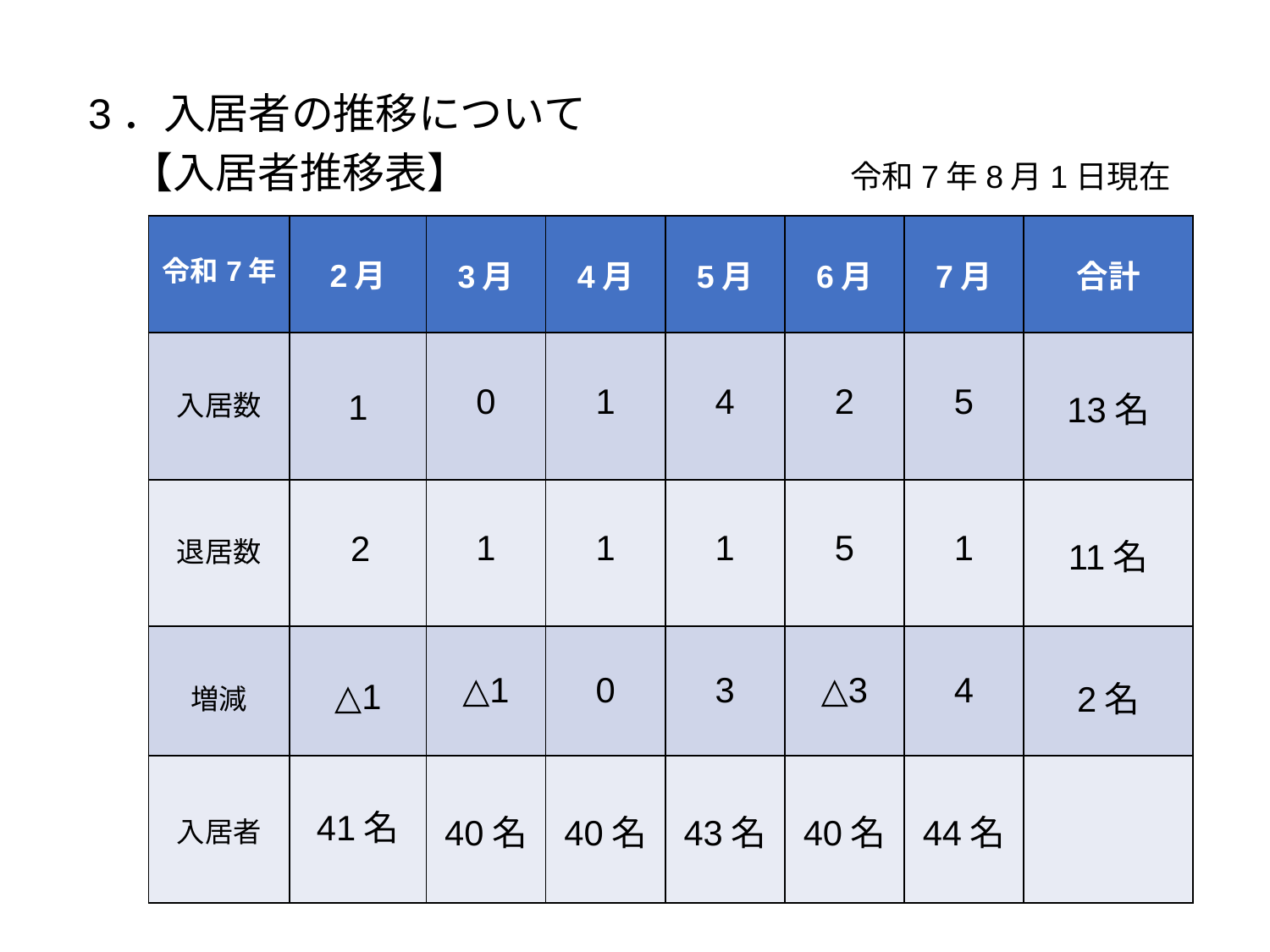

3．入居者の推移について
　【入居者推移表】　　　　　　　　　令和7年8月1日現在

| 令和7年 | 2月 | 3月 | 4月 | 5月 | 6月 | 7月 | 合計 |
| --- | --- | --- | --- | --- | --- | --- | --- |
| 入居数 | 1 | 0 | 1 | 4 | 2 | 5 | 13名 |
| 退居数 | 2 | 1 | 1 | 1 | 5 | 1 | 11名 |
| 増減 | △1 | △1 | 0 | 3 | △3 | 4 | 2名 |
| 入居者 | 41名 | 40名 | 40名 | 43名 | 40名 | 44名 |  |